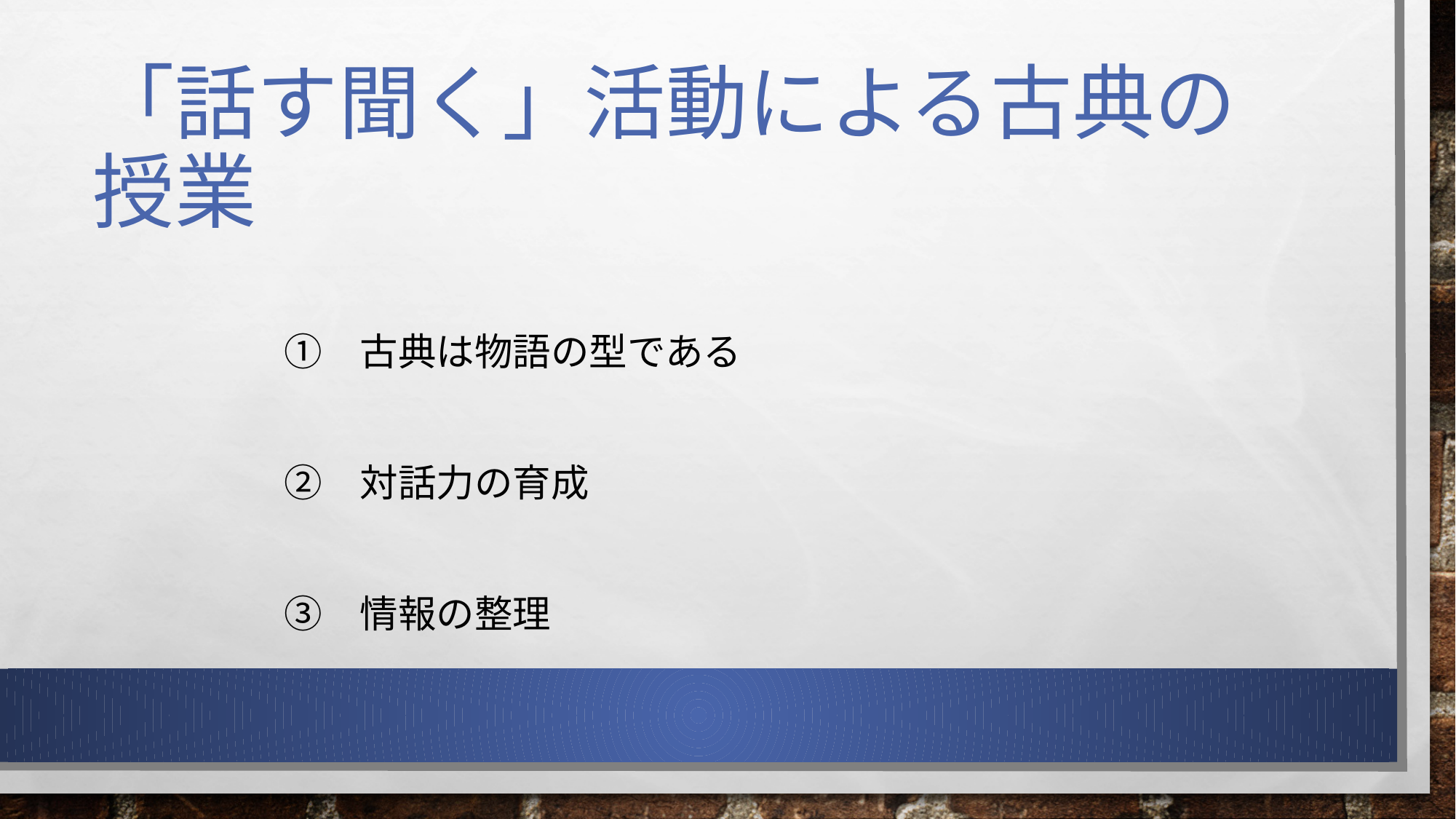

# 「話す聞く」活動による古典の授業

　　　　　①　古典は物語の型である

　　　　　②　対話力の育成

　　　　　③　情報の整理